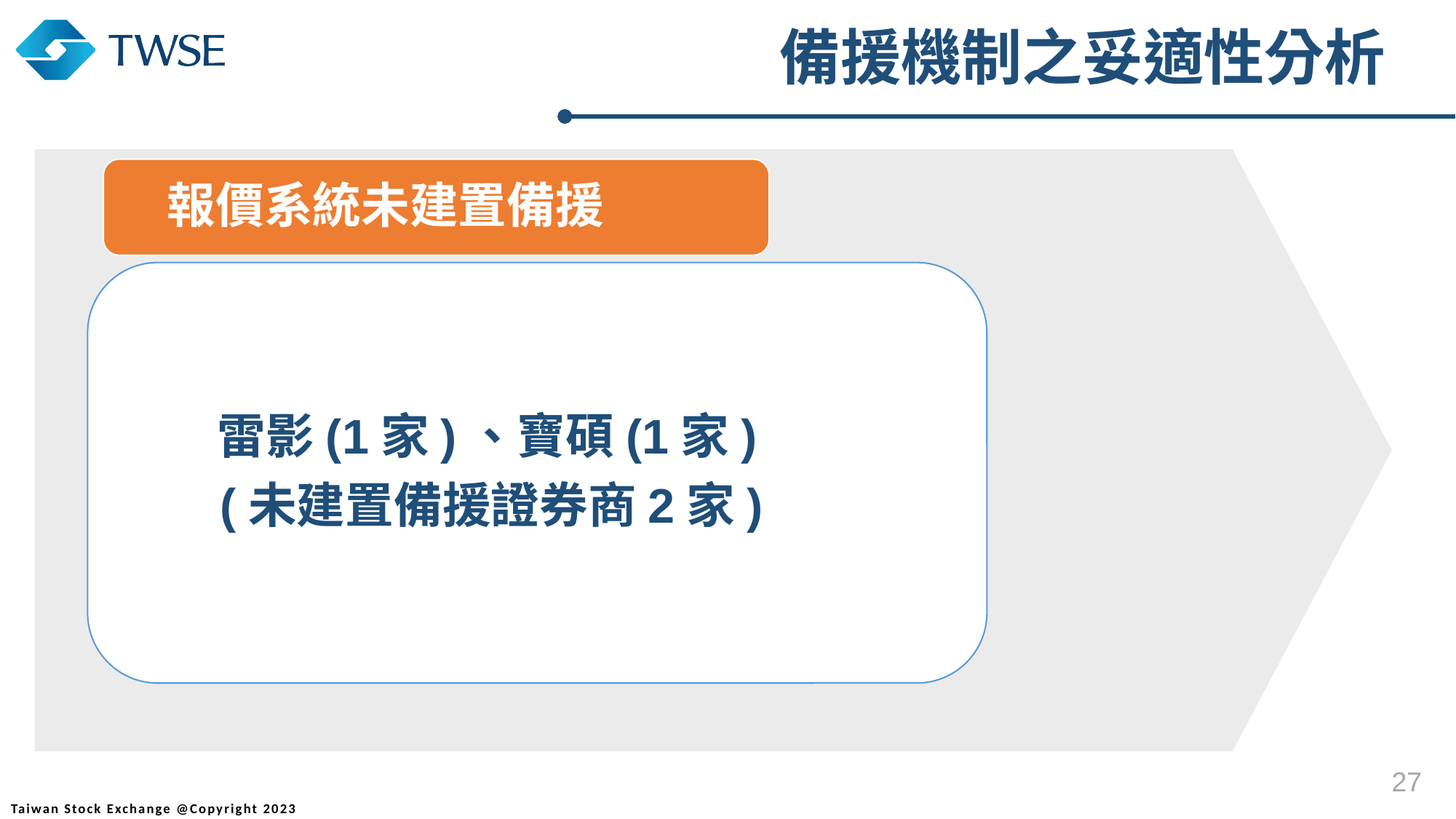

備援機制之妥適性分析

報價系統未建置備援

       雷影(1家)、寶碩(1家)
      (未建置備援證券商2家)

27